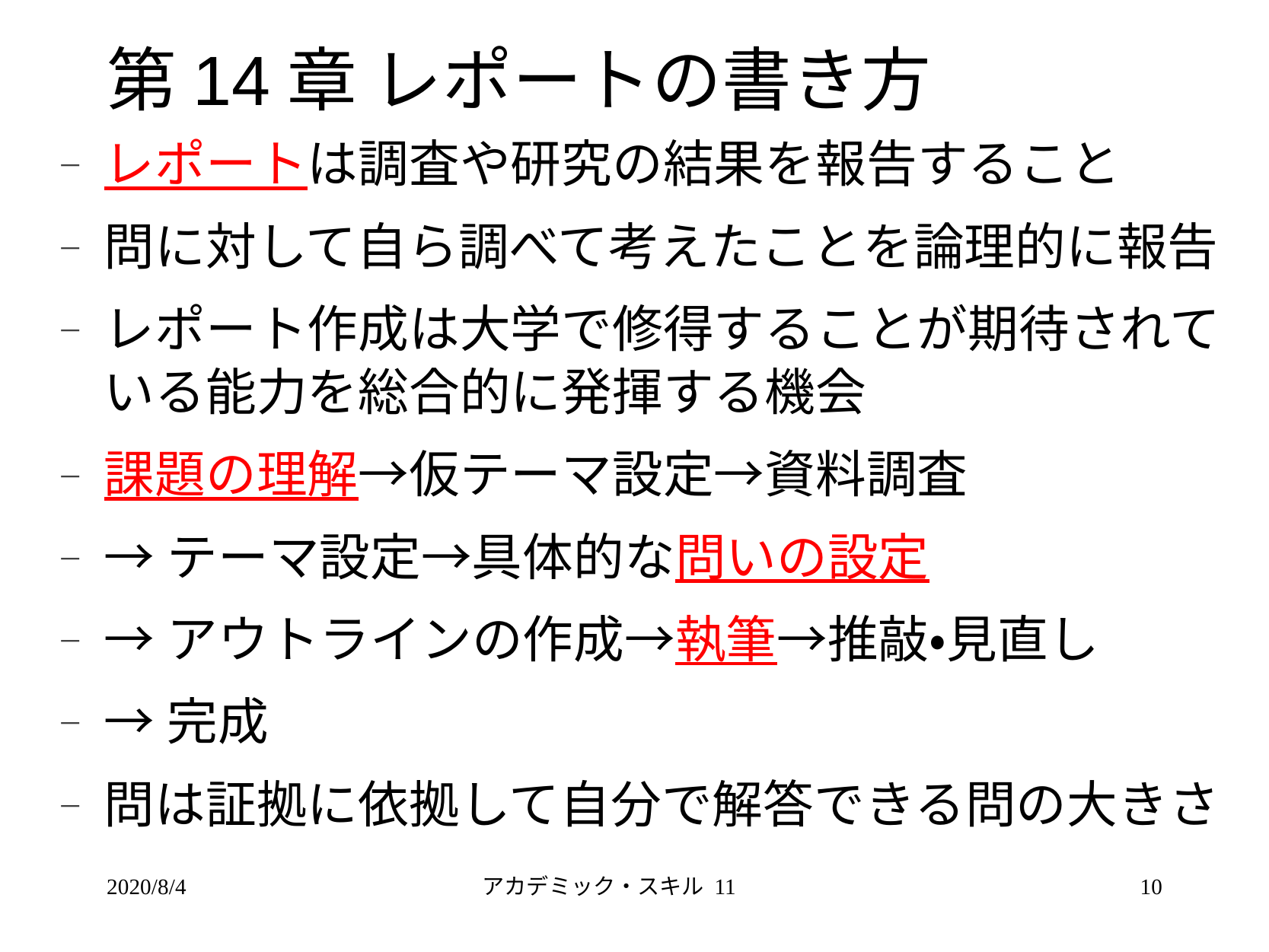

# 第14章 レポートの書き方
レポートは調査や研究の結果を報告すること
問に対して自ら調べて考えたことを論理的に報告
レポート作成は大学で修得することが期待されている能力を総合的に発揮する機会
課題の理解→仮テーマ設定→資料調査
→テーマ設定→具体的な問いの設定
→アウトラインの作成→執筆→推敲・見直し
→完成
問は証拠に依拠して自分で解答できる問の大きさ

2020/8/4
アカデミック・スキル 11
10